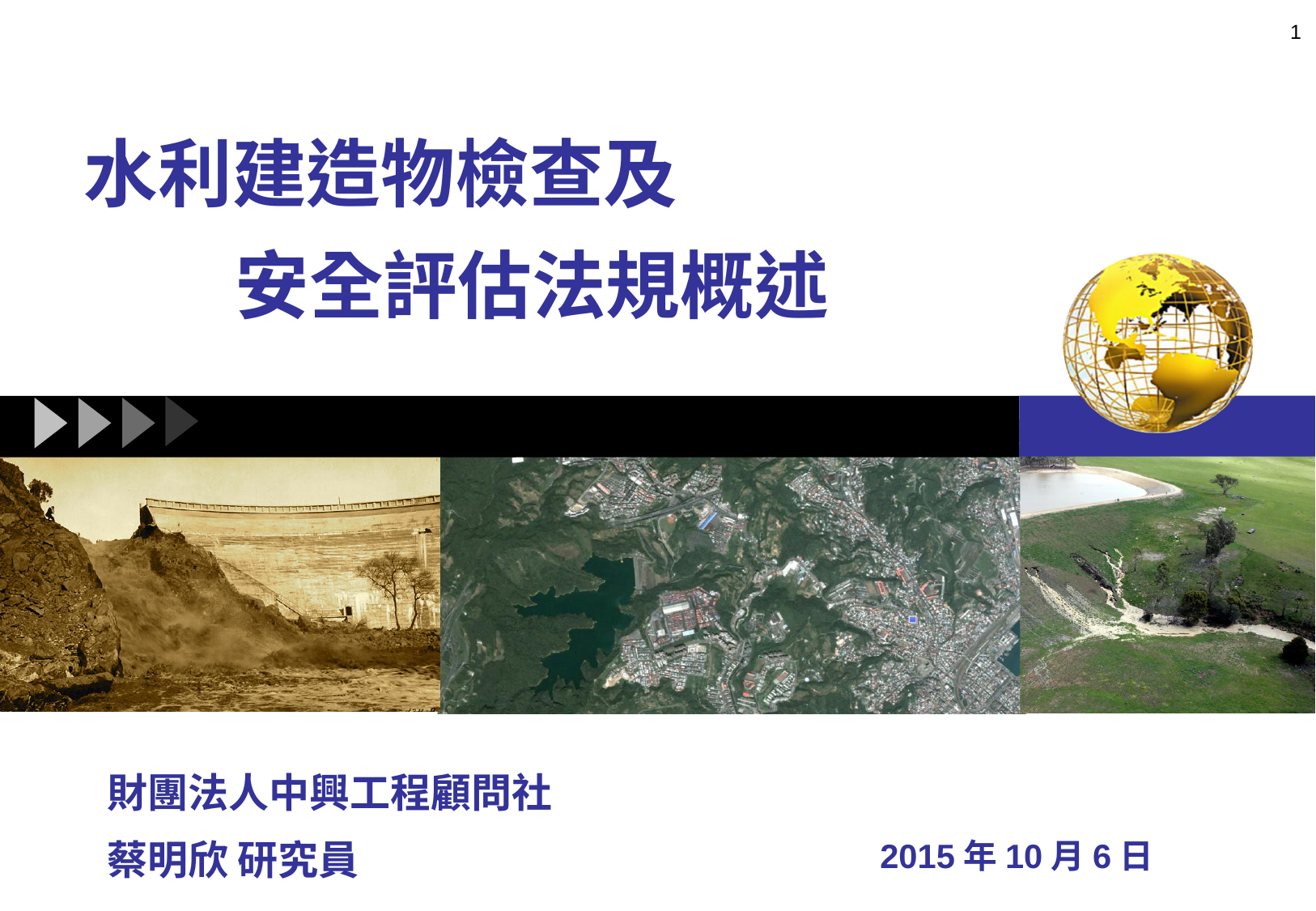

1
# 水利建造物檢查及 安全評估法規概述
財團法人中興工程顧問社
蔡明欣 研究員
2015年10月6日